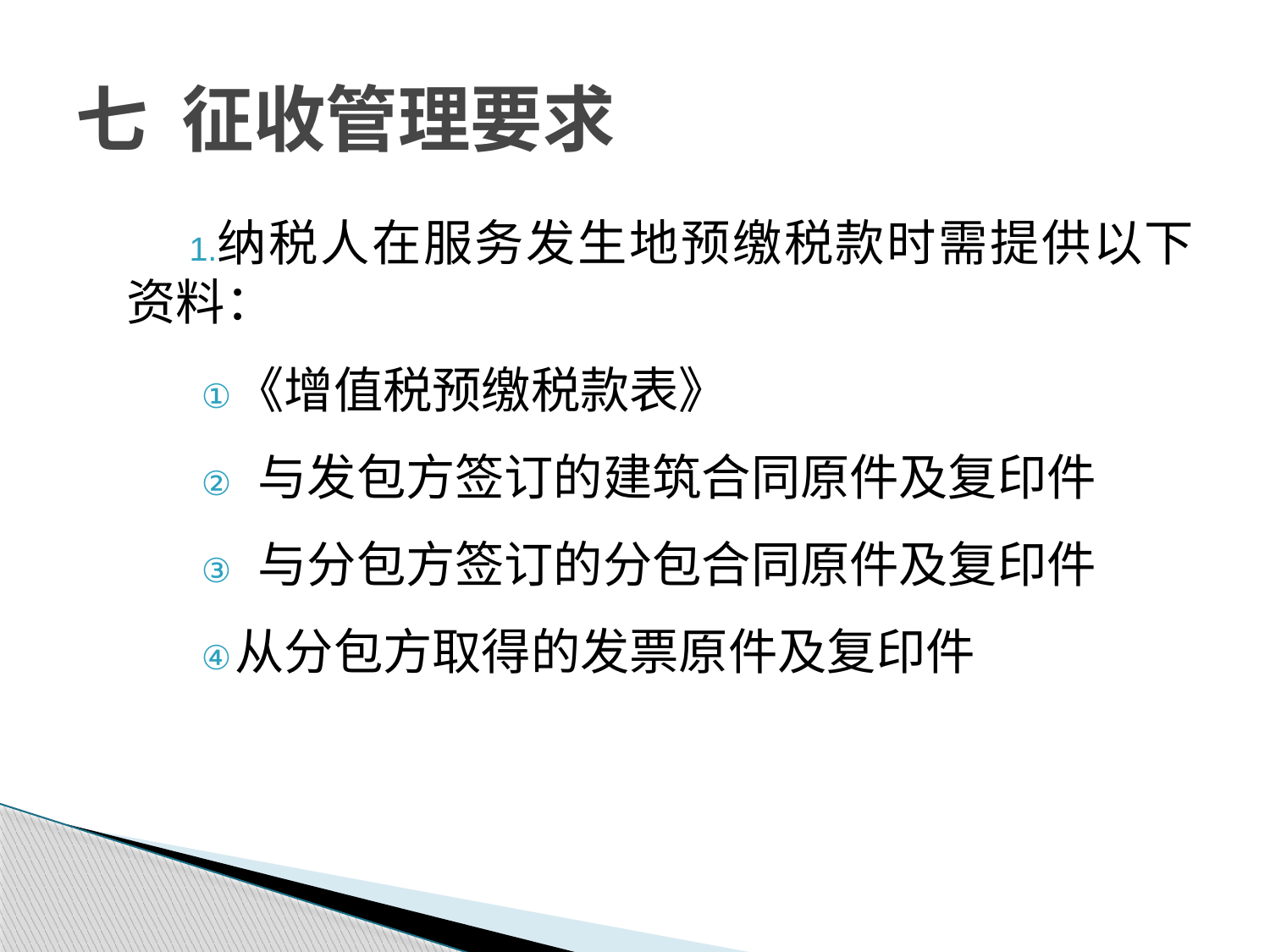

# 七  征收管理要求
纳税人在服务发生地预缴税款时需提供以下资料：
《增值税预缴税款表》
 与发包方签订的建筑合同原件及复印件
 与分包方签订的分包合同原件及复印件
从分包方取得的发票原件及复印件